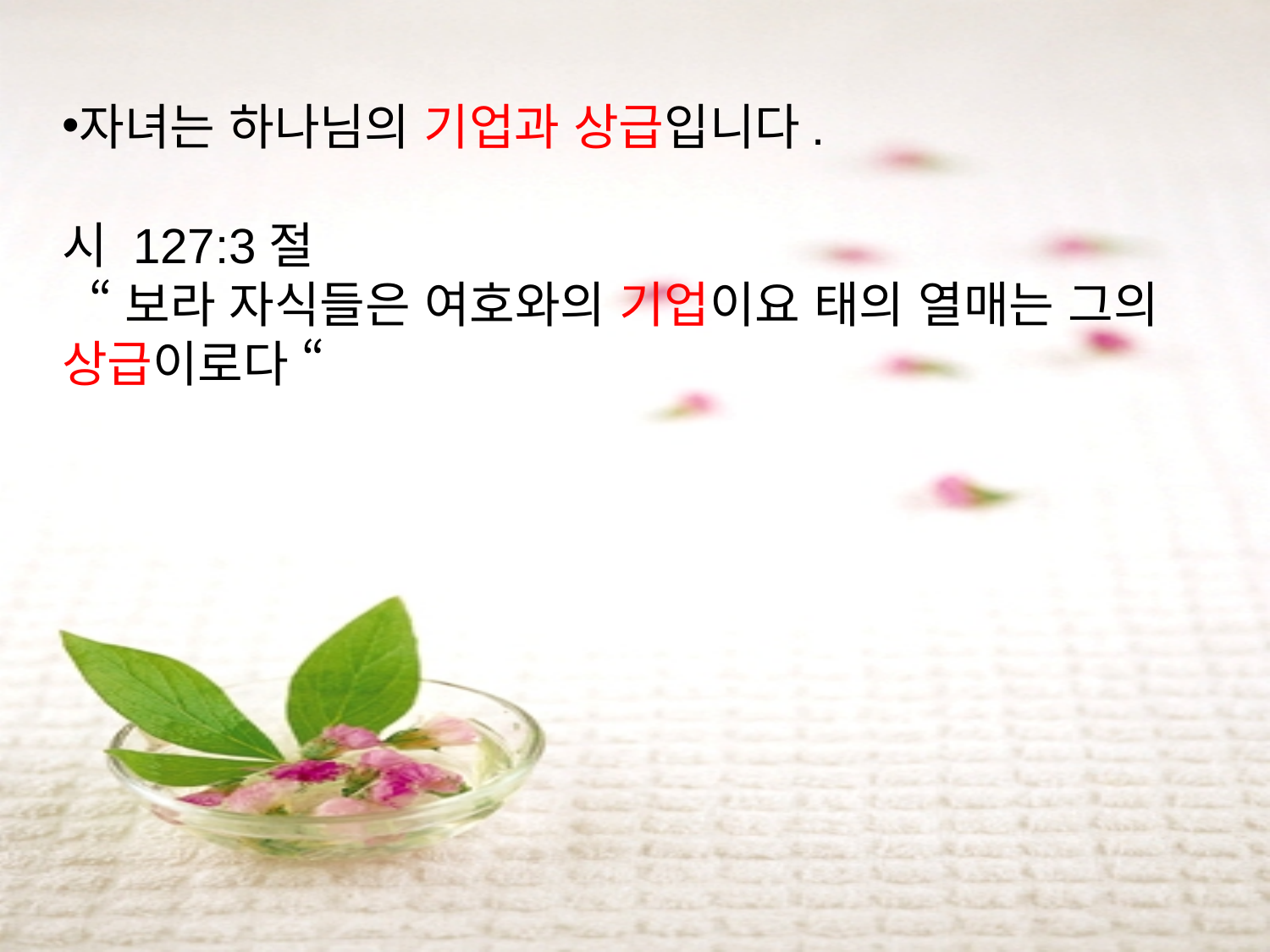

자녀는 하나님의 기업과 상급입니다.

시 127:3절
  “보라 자식들은 여호와의 기업이요 태의 열매는 그의 상급이로다 “